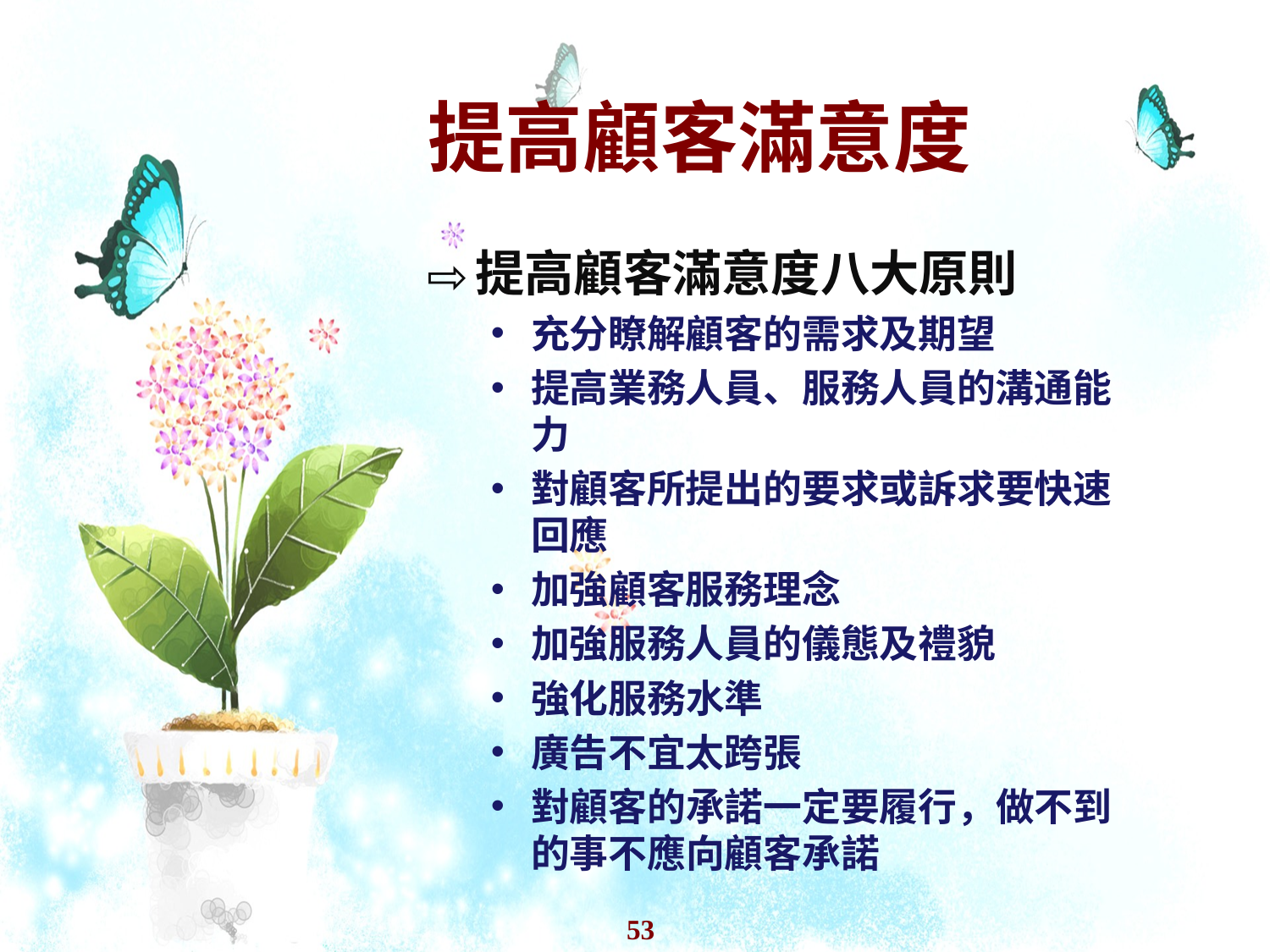

# 提高顧客滿意度
提高顧客滿意度八大原則
充分瞭解顧客的需求及期望
提高業務人員、服務人員的溝通能力
對顧客所提出的要求或訴求要快速回應
加強顧客服務理念
加強服務人員的儀態及禮貌
強化服務水準
廣告不宜太跨張
對顧客的承諾一定要履行，做不到的事不應向顧客承諾